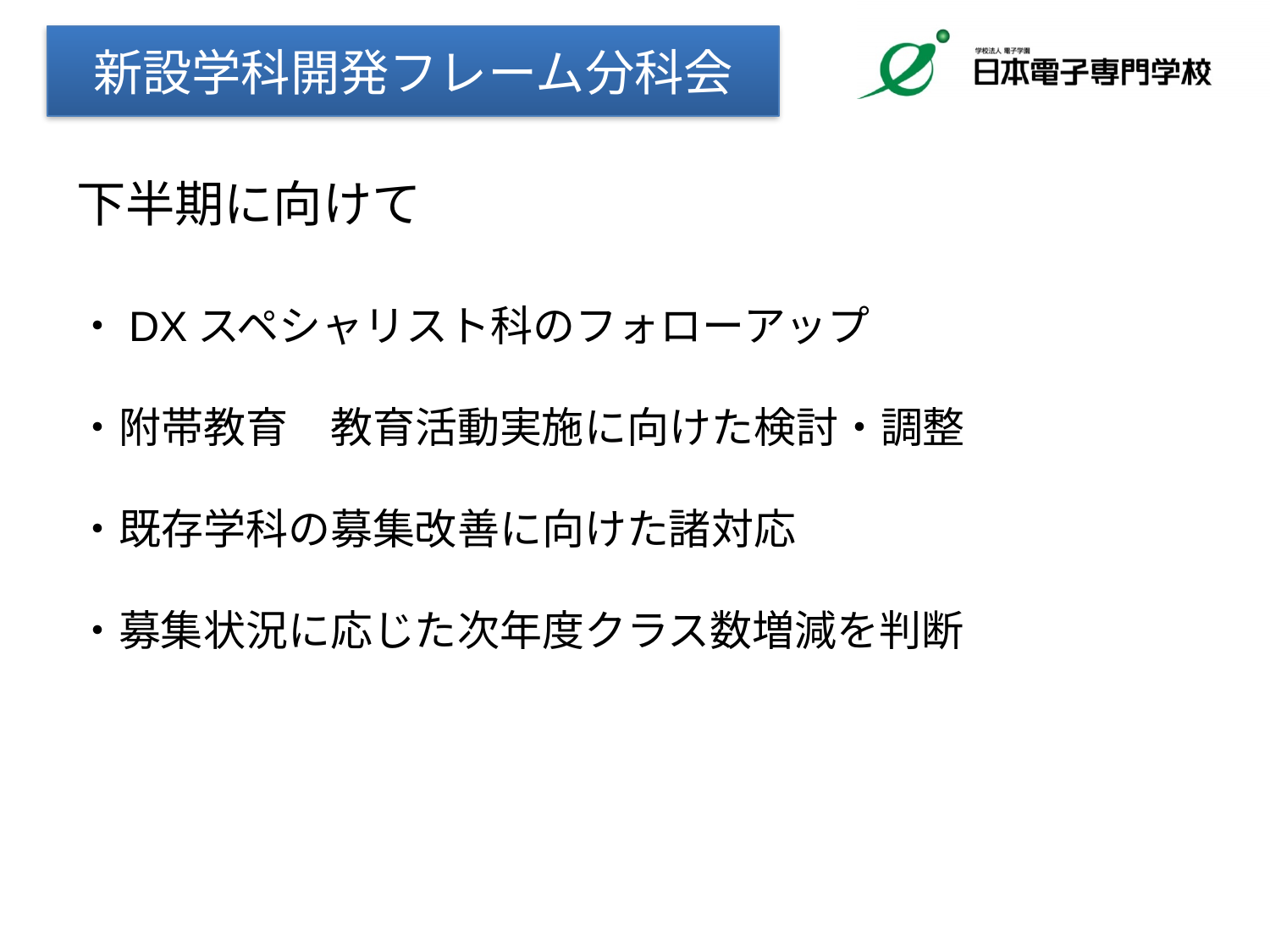

新設学科開発フレーム分科会
下半期に向けて

・DXスペシャリスト科のフォローアップ

・附帯教育　教育活動実施に向けた検討・調整

・既存学科の募集改善に向けた諸対応

・募集状況に応じた次年度クラス数増減を判断